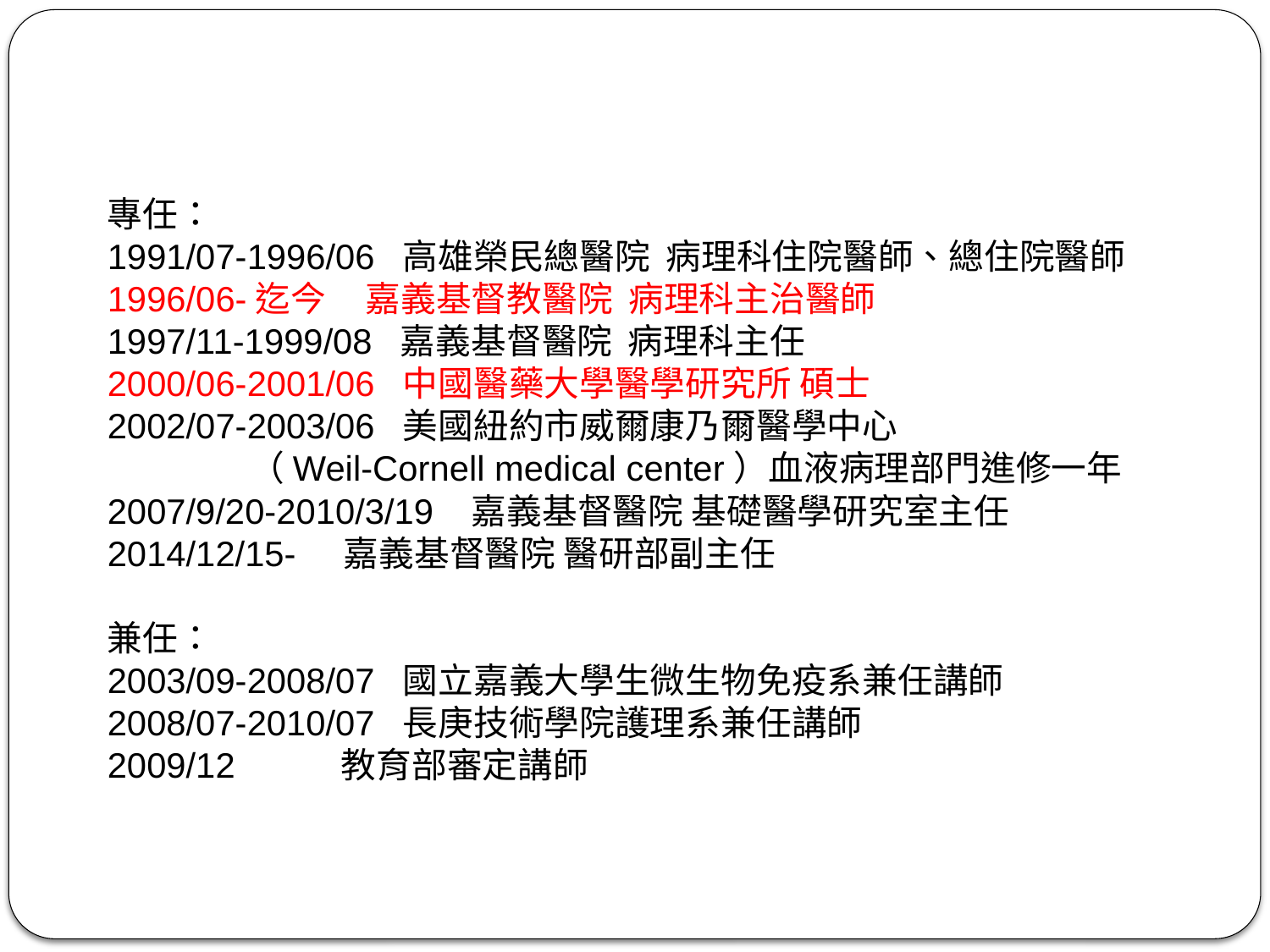

專任：
1991/07-1996/06  高雄榮民總醫院  病理科住院醫師、總住院醫師
1996/06-迄今     嘉義基督教醫院  病理科主治醫師
1997/11-1999/08  嘉義基督醫院  病理科主任
2000/06-2001/06  中國醫藥大學醫學研究所 碩士
2002/07-2003/06  美國紐約市威爾康乃爾醫學中心
                 （Weil-Cornell medical center）血液病理部門進修一年
2007/9/20-2010/3/19   嘉義基督醫院 基礎醫學研究室主任
2014/12/15-    嘉義基督醫院 醫研部副主任

兼任：
2003/09-2008/07  國立嘉義大學生微生物免疫系兼任講師
2008/07-2010/07  長庚技術學院護理系兼任講師
2009/12          教育部審定講師